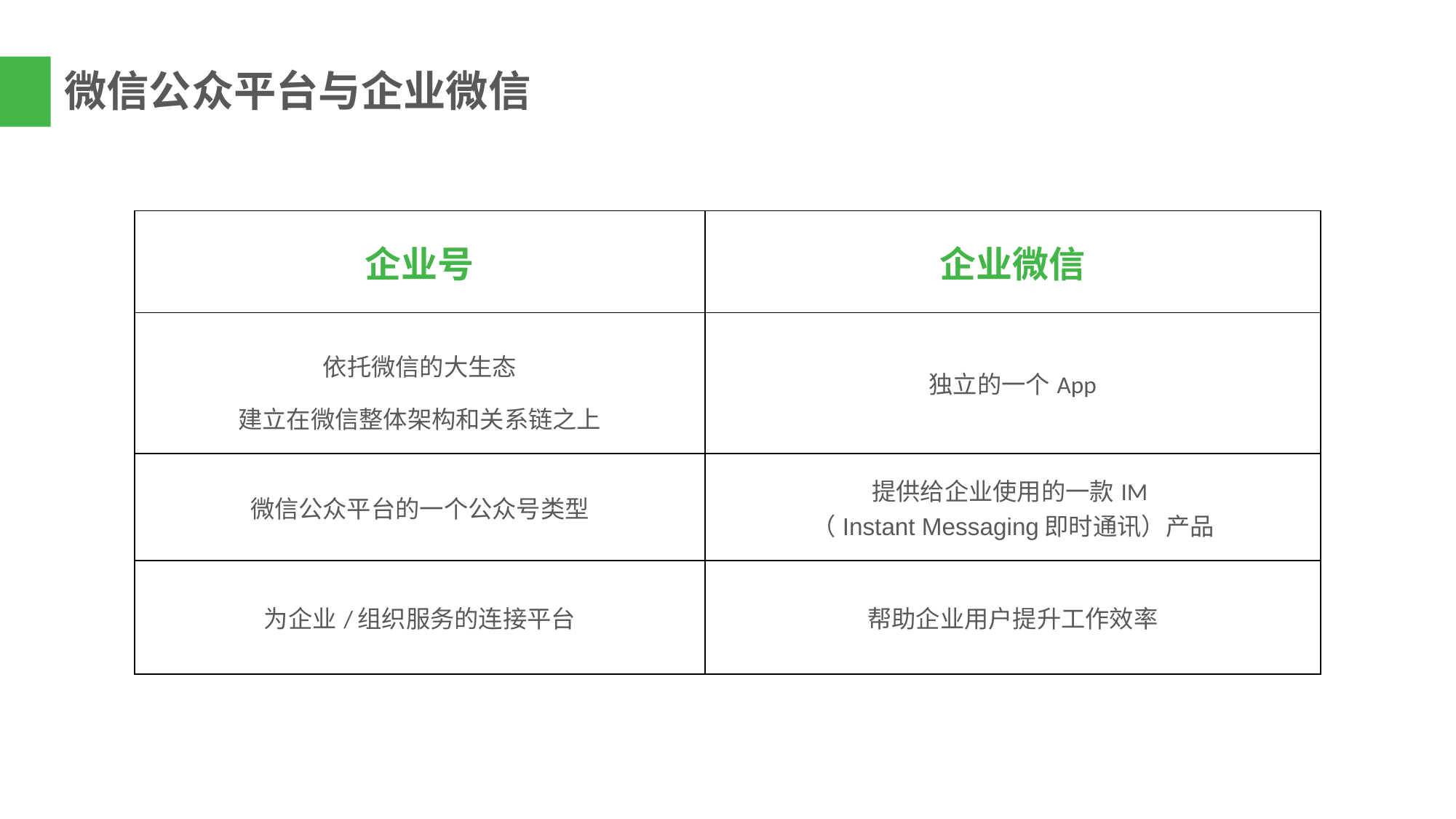

微信公众平台与企业微信
| 企业号 | 企业微信 |
| --- | --- |
| 依托微信的大生态 建立在微信整体架构和关系链之上 | 独立的一个App |
| 微信公众平台的一个公众号类型 | 提供给企业使用的一款IM （Instant Messaging即时通讯）产品 |
| 为企业/组织服务的连接平台 | 帮助企业用户提升工作效率 |